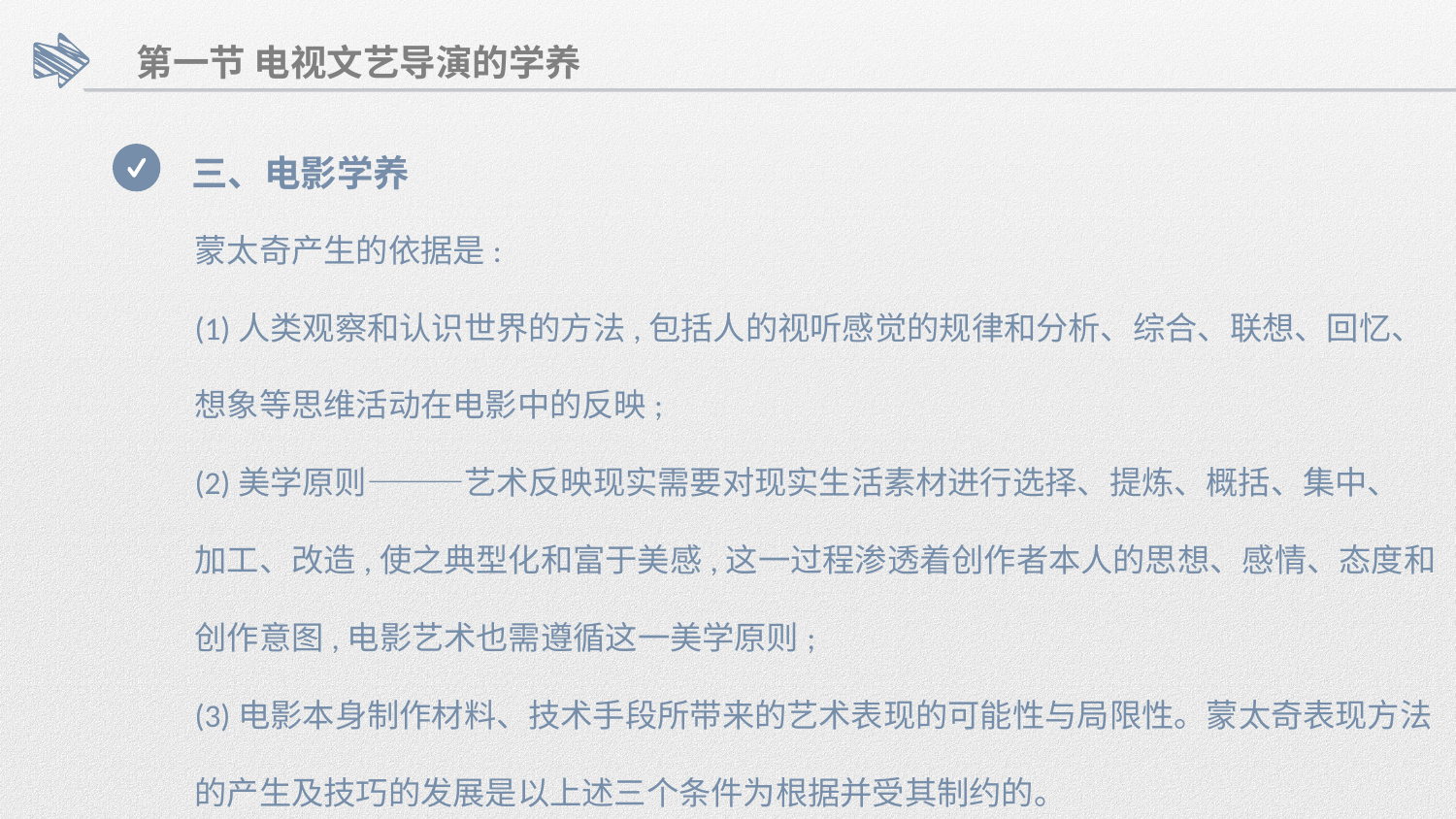

第一节 电视文艺导演的学养
三、电影学养

蒙太奇产生的依据是:
(1)人类观察和认识世界的方法,包括人的视听感觉的规律和分析、综合、联想、回忆、
想象等思维活动在电影中的反映;
(2)美学原则———艺术反映现实需要对现实生活素材进行选择、提炼、概括、集中、
加工、改造,使之典型化和富于美感,这一过程渗透着创作者本人的思想、感情、态度和
创作意图,电影艺术也需遵循这一美学原则;
(3)电影本身制作材料、技术手段所带来的艺术表现的可能性与局限性。蒙太奇表现方法
的产生及技巧的发展是以上述三个条件为根据并受其制约的。